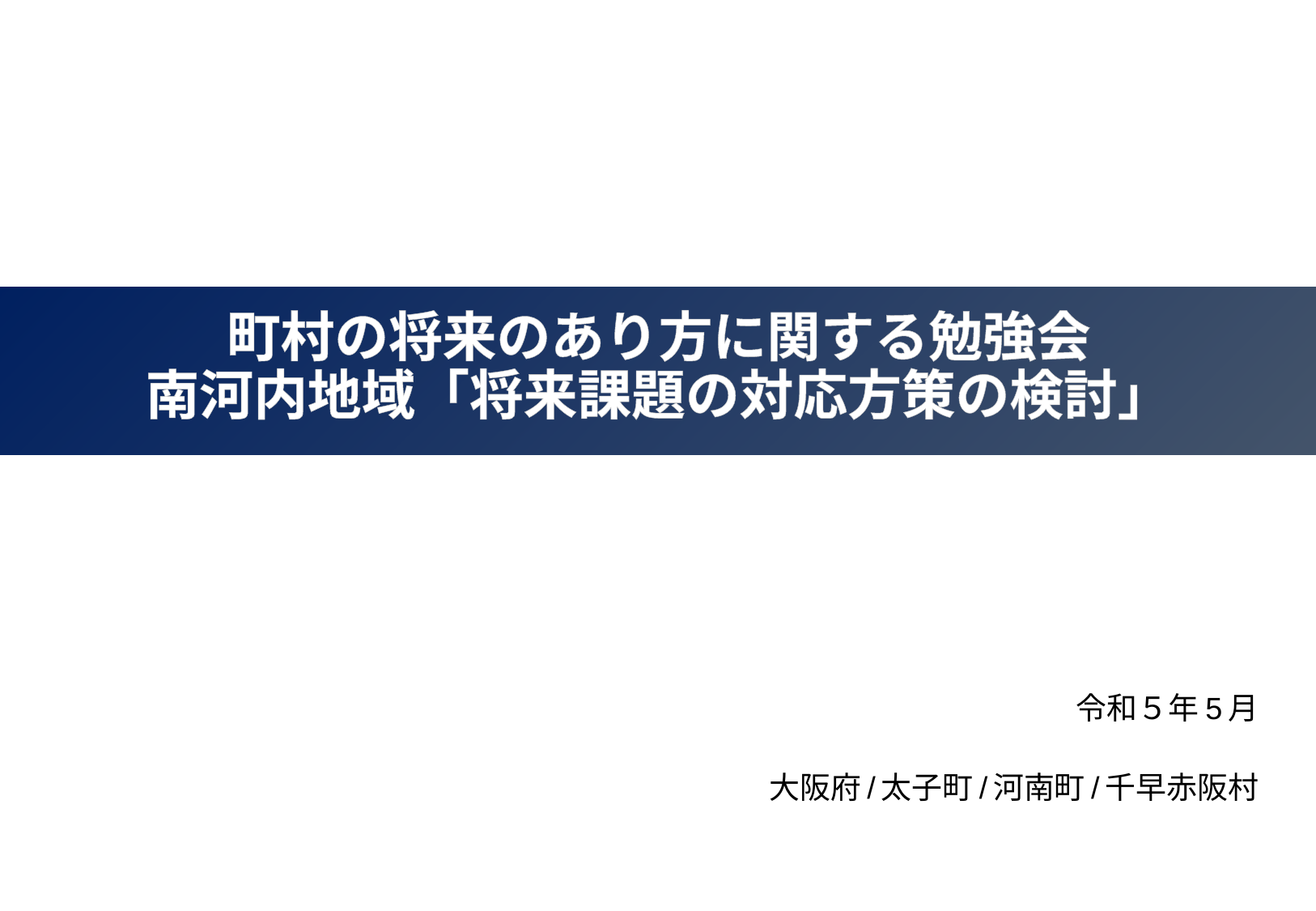

# 町村の将来のあり方に関する勉強会 南河内地域「将来課題の対応方策の検討」
　　　　　　　　　　　　　　　　　　　　　　　　　 令和５年5月
大阪府/太子町/河南町/千早赤阪村